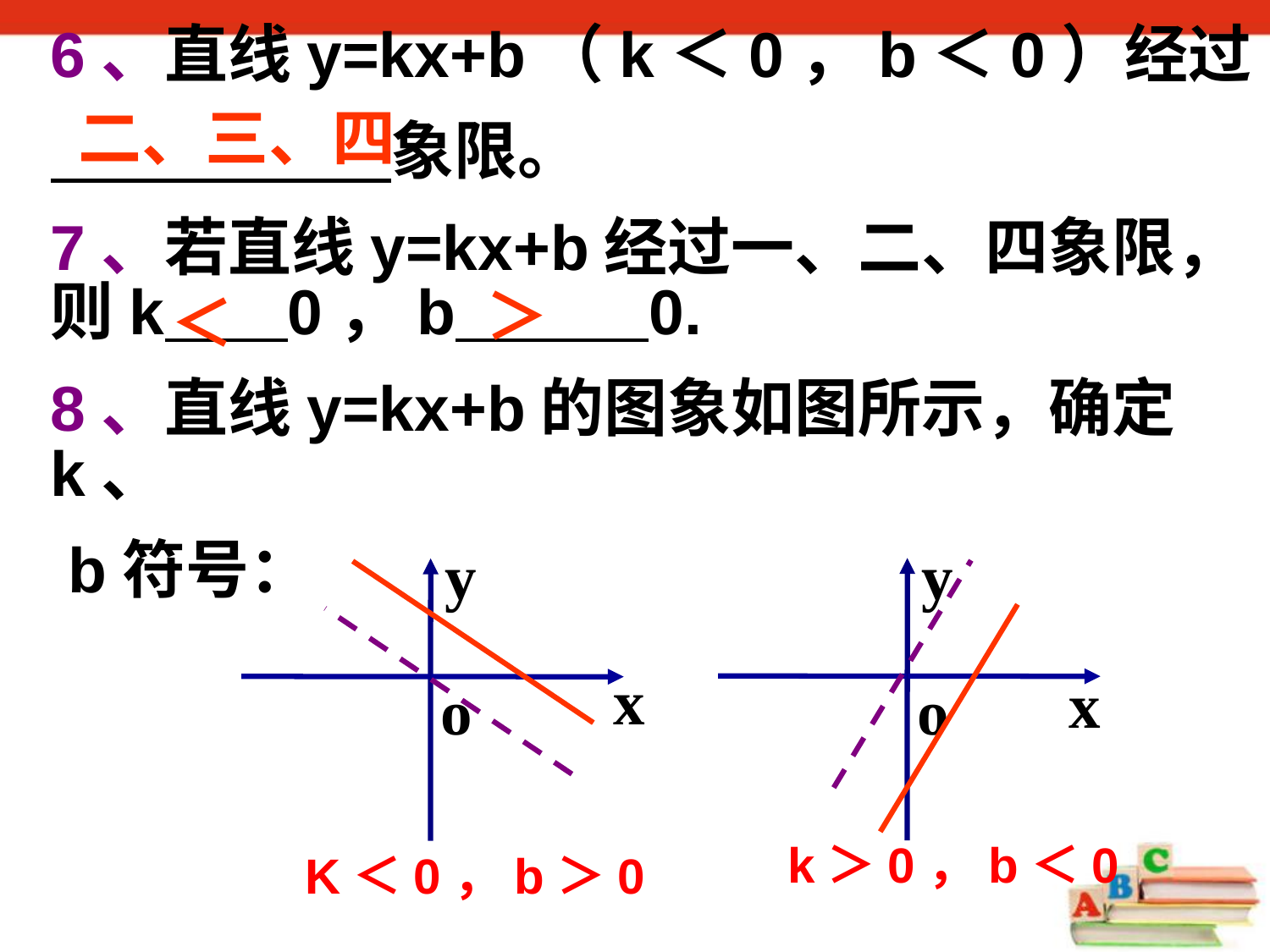

6、直线y=kx+b（k＜0，b＜0）经过
　　　　      象限。
7、若直线y=kx+b经过一、二、四象限，则k       0，b           0.
8、直线y=kx+b的图象如图所示，确定k、
 b符号：
二、三、四
＞
＜
y

o

x
y

o

x
k＞0，b＜0
K＜0，b＞0